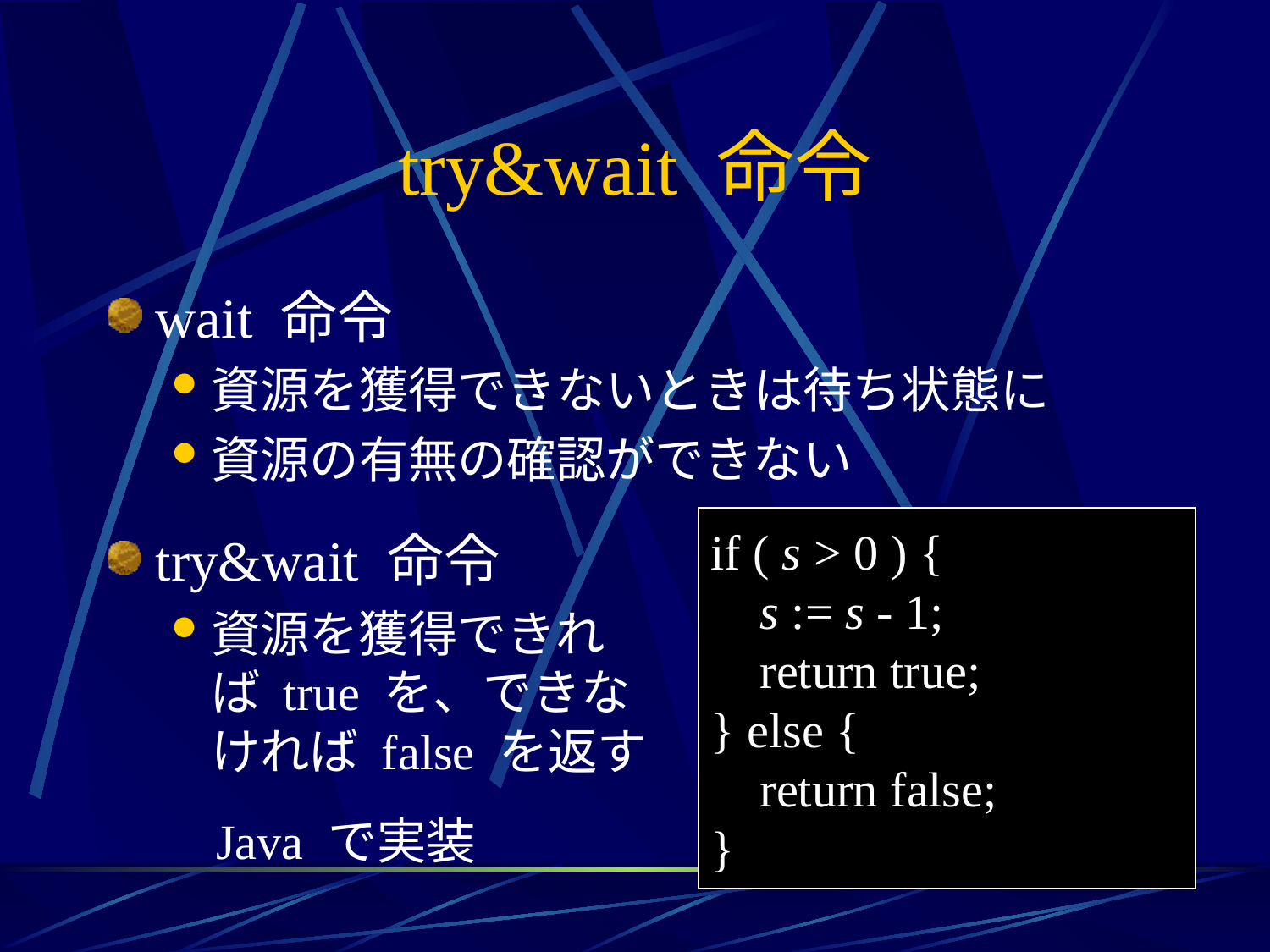

# try&wait 命令
wait 命令
資源を獲得できないときは待ち状態に
資源の有無の確認ができない
if ( s > 0 ) {
    s := s - 1;
    return true;
} else {
    return false;
}
try&wait 命令
資源を獲得できれば true を、できなければ false を返す
Java で実装